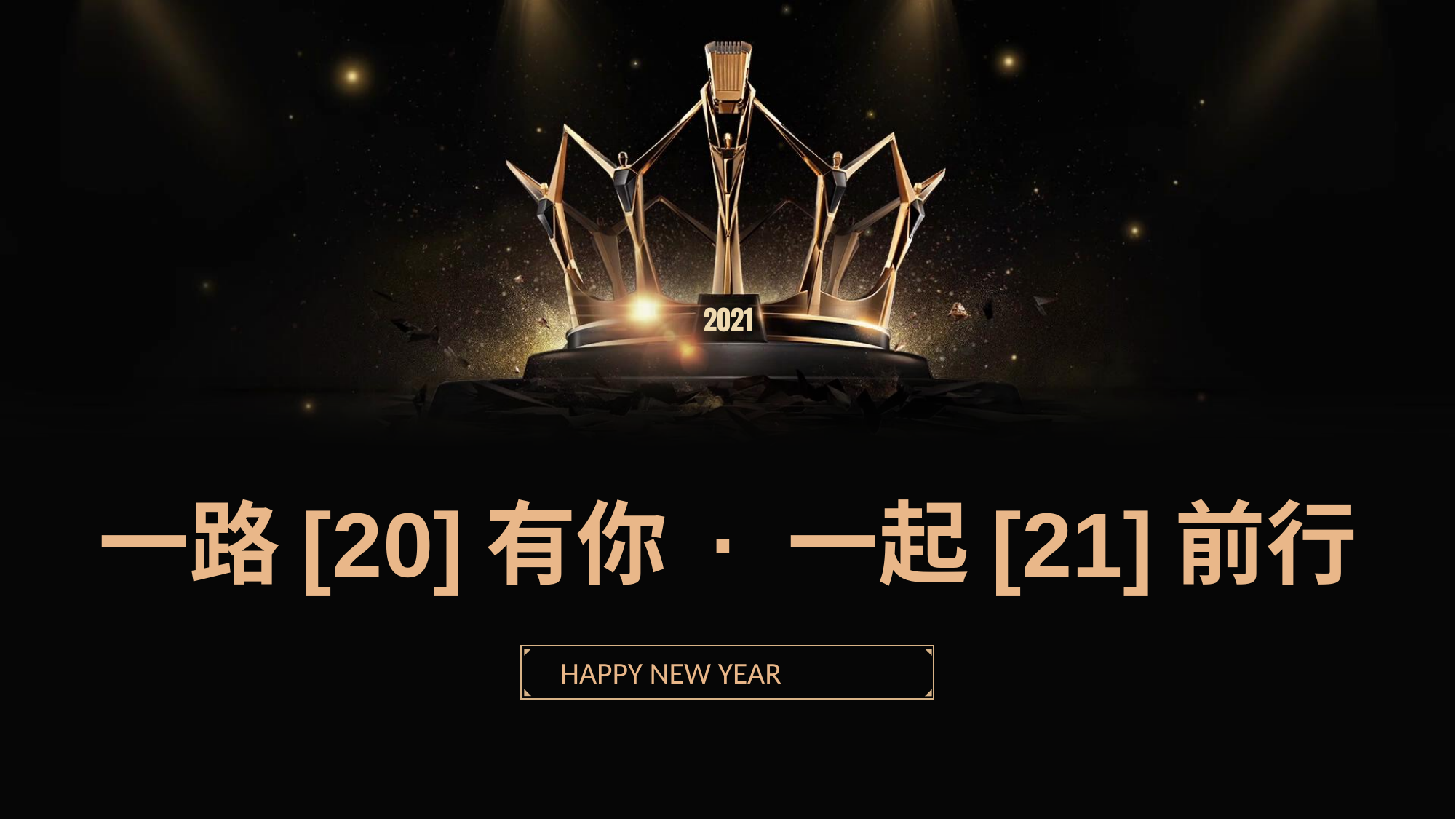

2021
一路[20]有你 · 一起[21]前行

HAPPY NEW YEAR